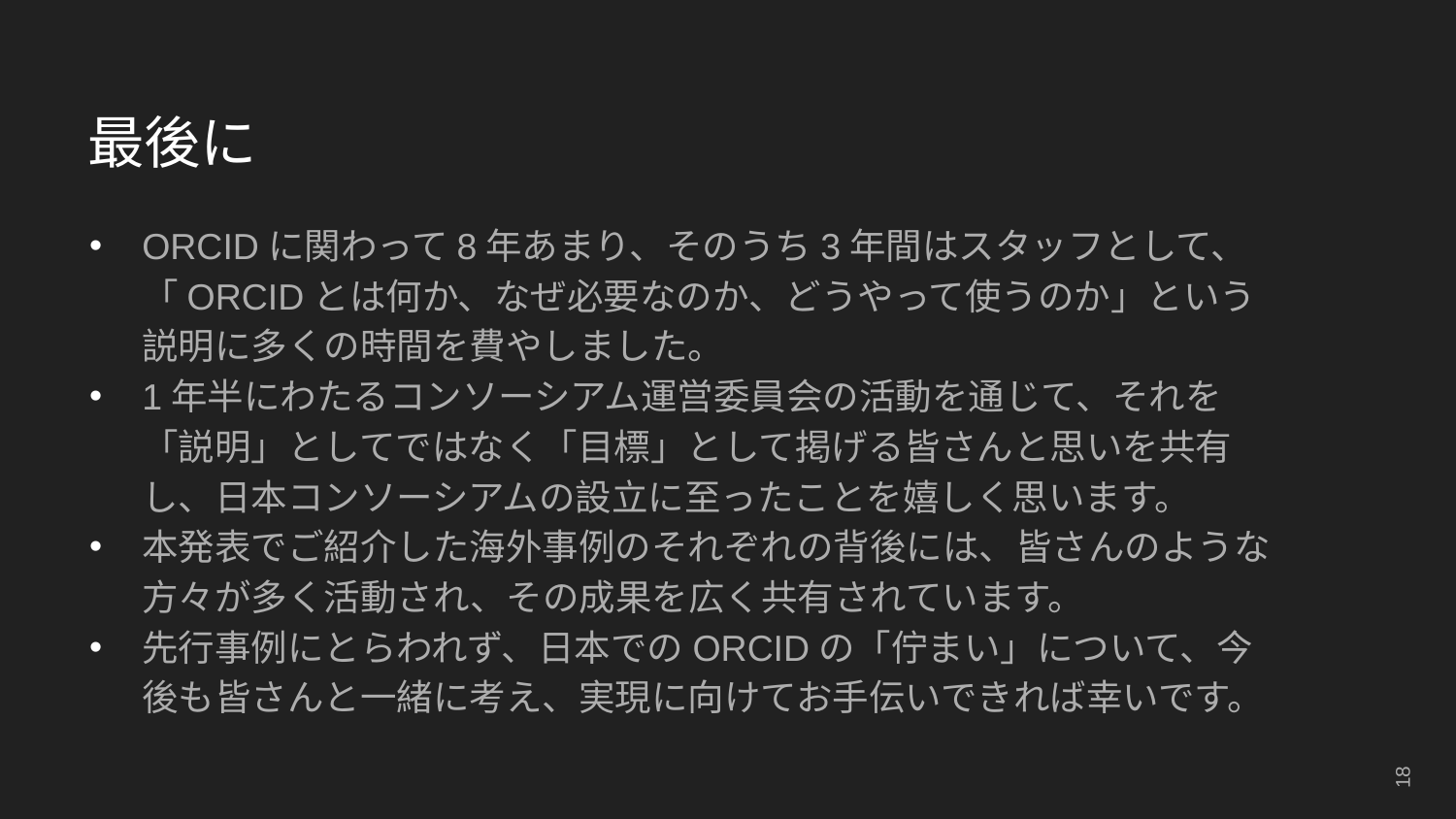

# 最後に
ORCIDに関わって8年あまり、そのうち3年間はスタッフとして、
「ORCIDとは何か、なぜ必要なのか、どうやって使うのか」という説明に多くの時間を費やしました。
1年半にわたるコンソーシアム運営委員会の活動を通じて、それを「説明」としてではなく「目標」として掲げる皆さんと思いを共有し、日本コンソーシアムの設立に至ったことを嬉しく思います。
本発表でご紹介した海外事例のそれぞれの背後には、皆さんのような方々が多く活動され、その成果を広く共有されています。
先行事例にとらわれず、日本でのORCIDの「佇まい」について、今後も皆さんと一緒に考え、実現に向けてお手伝いできれば幸いです。
18